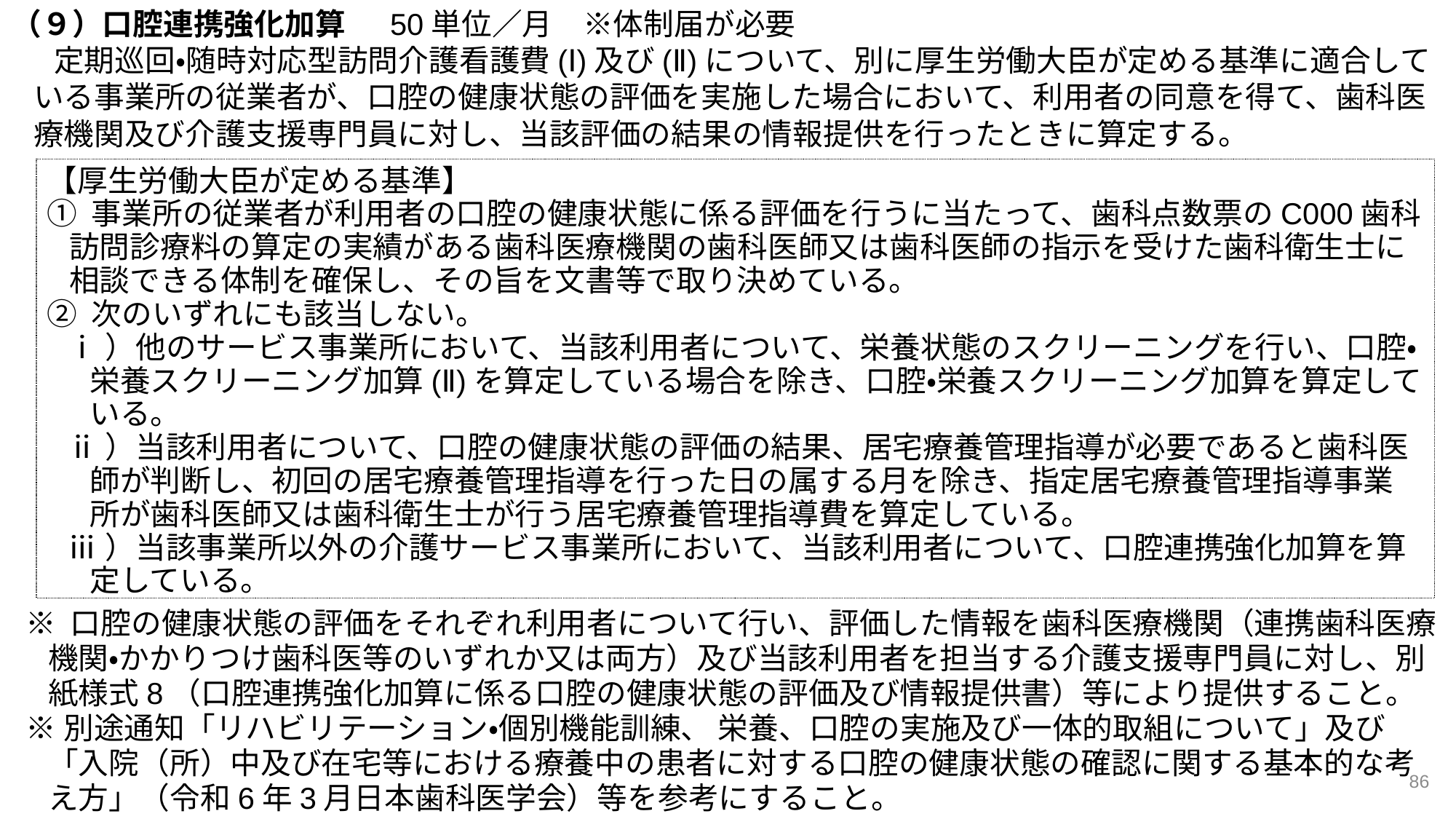

（９）口腔連携強化加算 　50単位／月　※体制届が必要
定期巡回・随時対応型訪問介護看護費(Ⅰ)及び(Ⅱ)について、別に厚生労働大臣が定める基準に適合している事業所の従業者が、口腔の健康状態の評価を実施した場合において、利用者の同意を得て、歯科医療機関及び介護支援専門員に対し、当該評価の結果の情報提供を行ったときに算定する。
【厚生労働大臣が定める基準】
① 事業所の従業者が利用者の口腔の健康状態に係る評価を行うに当たって、歯科点数票のC000歯科訪問診療料の算定の実績がある歯科医療機関の歯科医師又は歯科医師の指示を受けた歯科衛生士に相談できる体制を確保し、その旨を文書等で取り決めている。
② 次のいずれにも該当しない。
ⅰ）他のサービス事業所において、当該利用者について、栄養状態のスクリーニングを行い、口腔・栄養スクリーニング加算(Ⅱ)を算定している場合を除き、口腔・栄養スクリーニング加算を算定している。
ⅱ）当該利用者について、口腔の健康状態の評価の結果、居宅療養管理指導が必要であると歯科医師が判断し、初回の居宅療養管理指導を行った日の属する月を除き、指定居宅療養管理指導事業所が歯科医師又は歯科衛生士が行う居宅療養管理指導費を算定している。
ⅲ）当該事業所以外の介護サービス事業所において、当該利用者について、口腔連携強化加算を算定している。
※ 口腔の健康状態の評価をそれぞれ利用者について行い、評価した情報を歯科医療機関（連携歯科医療機関・かかりつけ歯科医等のいずれか又は両方）及び当該利用者を担当する介護支援専門員に対し、別紙様式8（口腔連携強化加算に係る口腔の健康状態の評価及び情報提供書）等により提供すること。
※別途通知「リハビリテーション・個別機能訓練、 栄養、口腔の実施及び一体的取組について」及び「入院（所）中及び在宅等における療養中の患者に対する口腔の健康状態の確認に関する基本的な考え方」（令和6年3月日本歯科医学会）等を参考にすること。
86